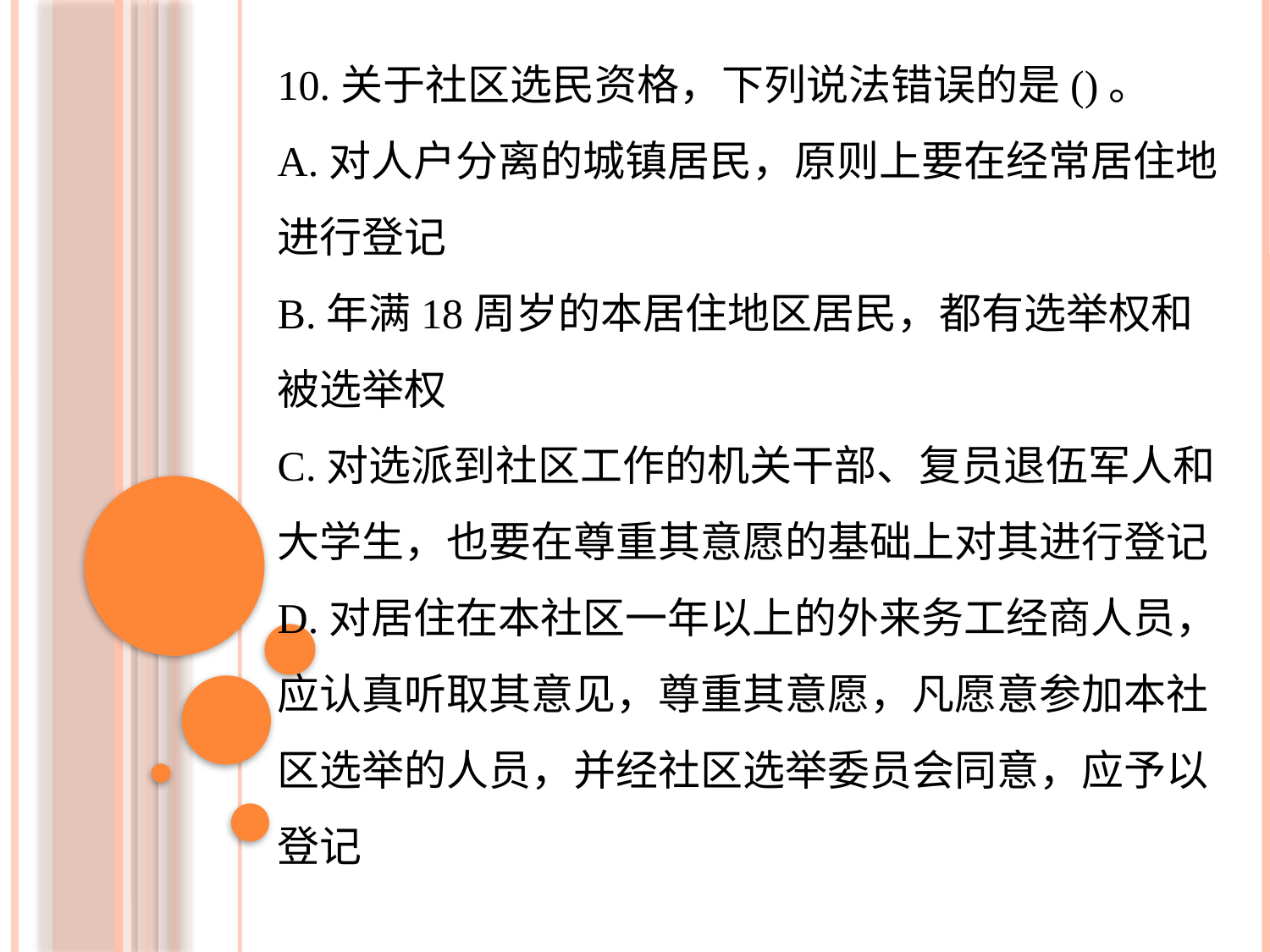

10.关于社区选民资格，下列说法错误的是()。
A.对人户分离的城镇居民，原则上要在经常居住地进行登记
B.年满18周岁的本居住地区居民，都有选举权和被选举权
C.对选派到社区工作的机关干部、复员退伍军人和大学生，也要在尊重其意愿的基础上对其进行登记
D.对居住在本社区一年以上的外来务工经商人员，应认真听取其意见，尊重其意愿，凡愿意参加本社区选举的人员，并经社区选举委员会同意，应予以登记